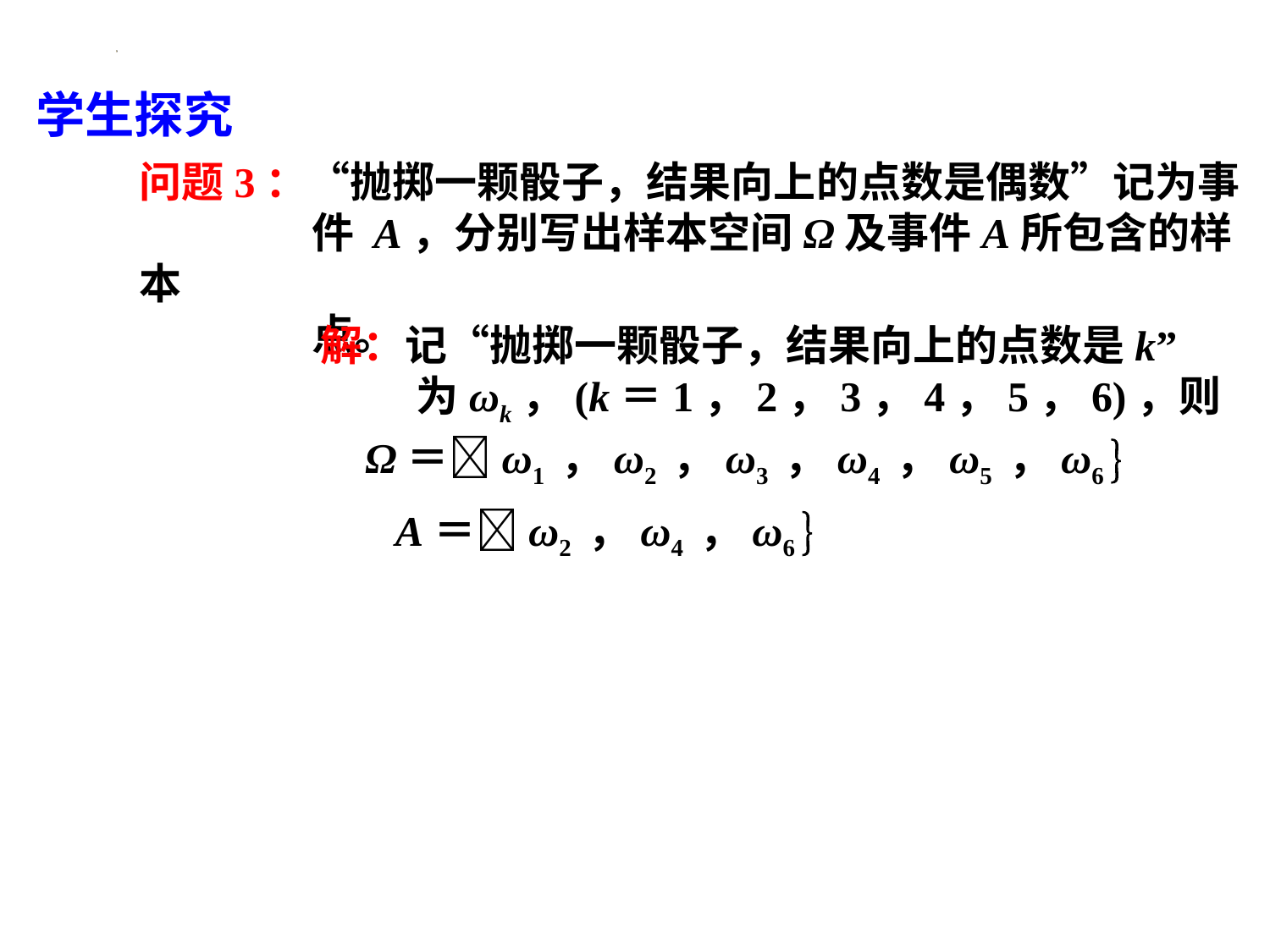

学生探究
问题3：“抛掷一颗骰子，结果向上的点数是偶数”记为事
                 件 A，分别写出样本空间Ω及事件A所包含的样本
                 点。
解：记“抛掷一颗骰子，结果向上的点数是k”
         为ωk，(k＝1，2，3，4，5，6)，则
Ω＝{ω1 ，ω2 ，ω3 ，ω4 ，ω5 ，ω6 }
A＝{ω2 ，ω4 ，ω6 }